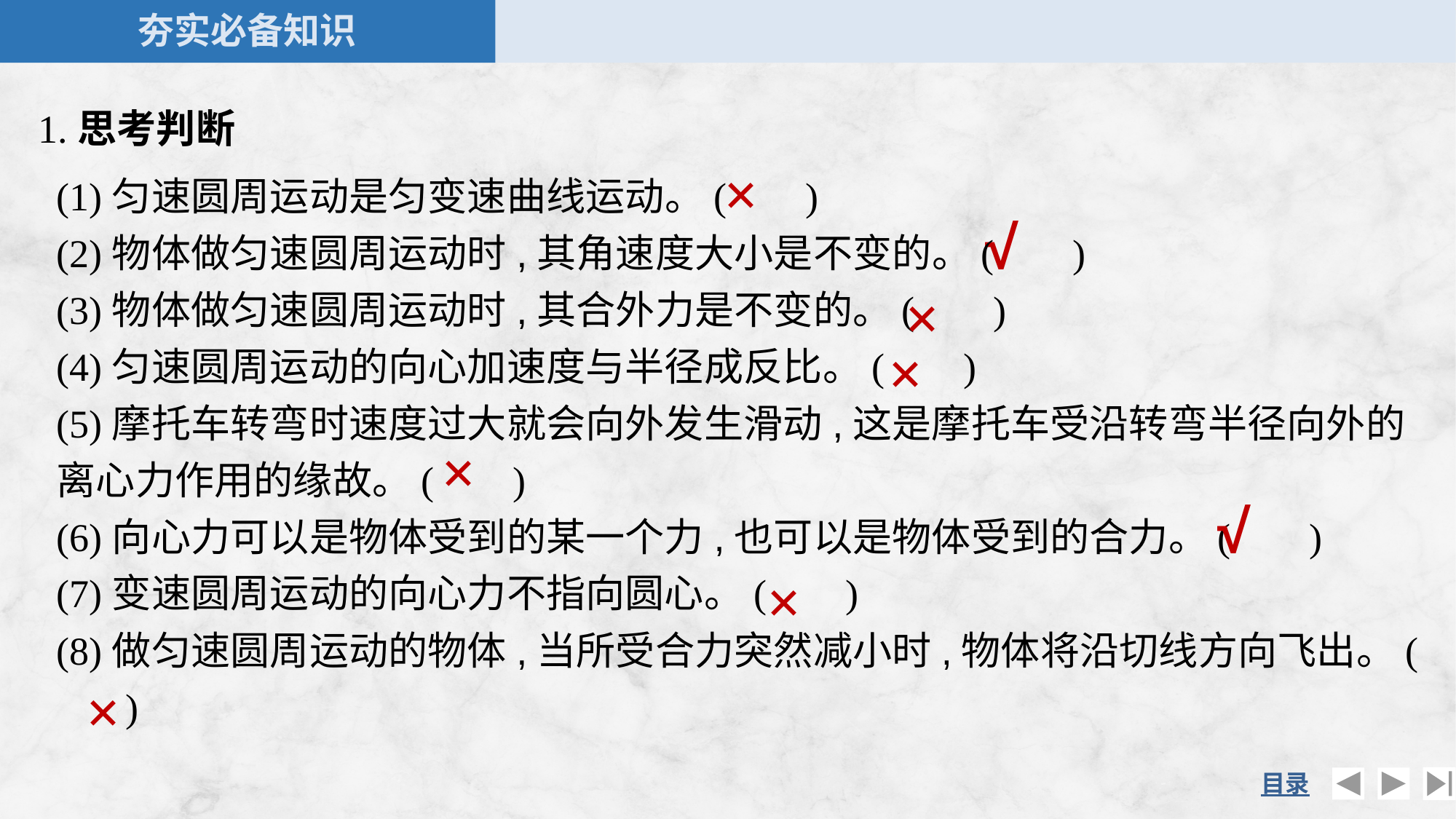

1.思考判断
×
(1)匀速圆周运动是匀变速曲线运动。(        )
(2)物体做匀速圆周运动时,其角速度大小是不变的。(        )
(3)物体做匀速圆周运动时,其合外力是不变的。(        )
(4)匀速圆周运动的向心加速度与半径成反比。(        )
(5)摩托车转弯时速度过大就会向外发生滑动,这是摩托车受沿转弯半径向外的离心力作用的缘故。(        )
(6)向心力可以是物体受到的某一个力,也可以是物体受到的合力。(        )
(7)变速圆周运动的向心力不指向圆心。(        )
(8)做匀速圆周运动的物体,当所受合力突然减小时,物体将沿切线方向飞出。(        )
√
×
×
×
√
×
×